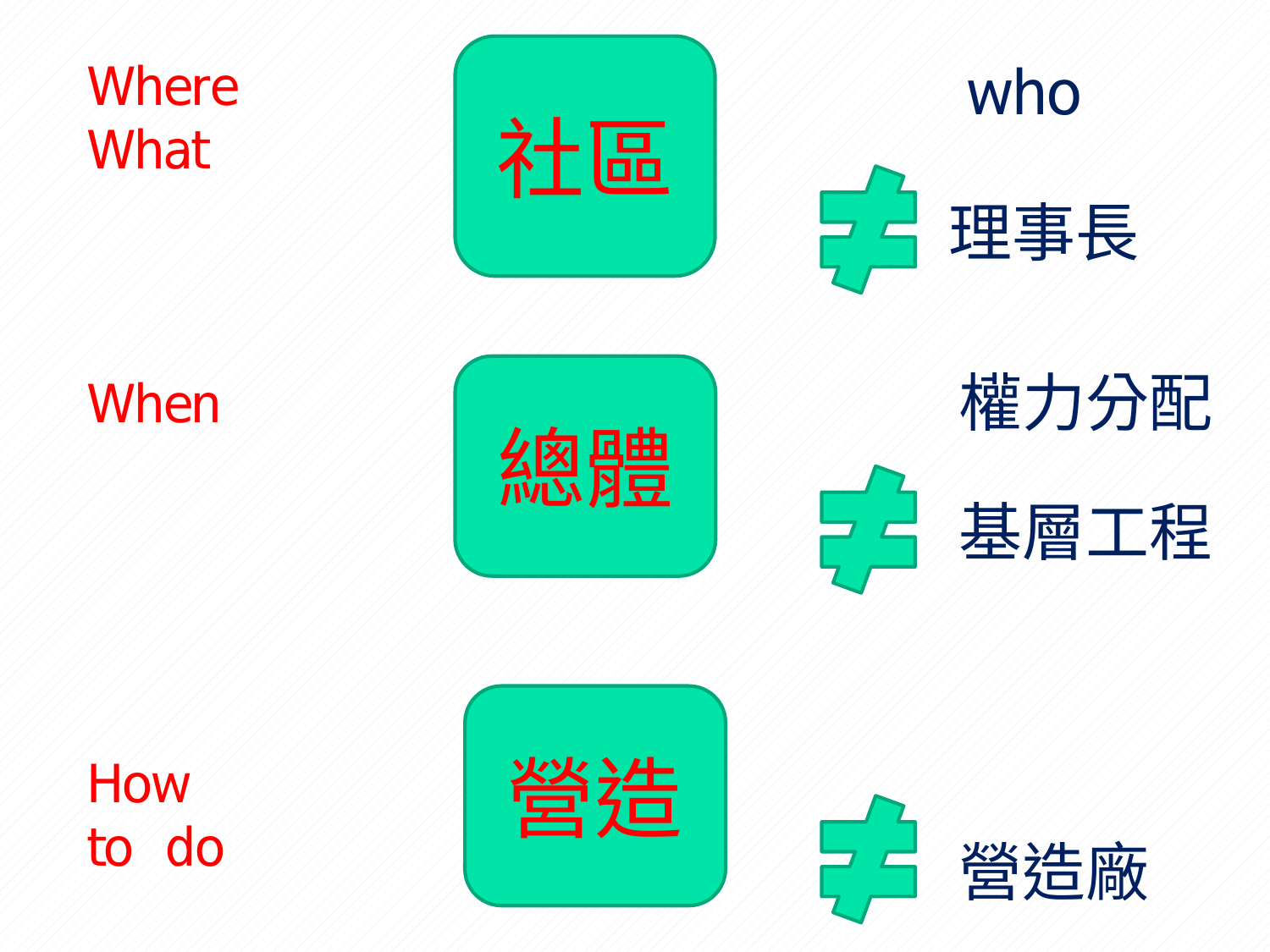

社區
Where
What

When

How
to  do
who

理事長
總體
權力分配

基層工程
營造

營造廠